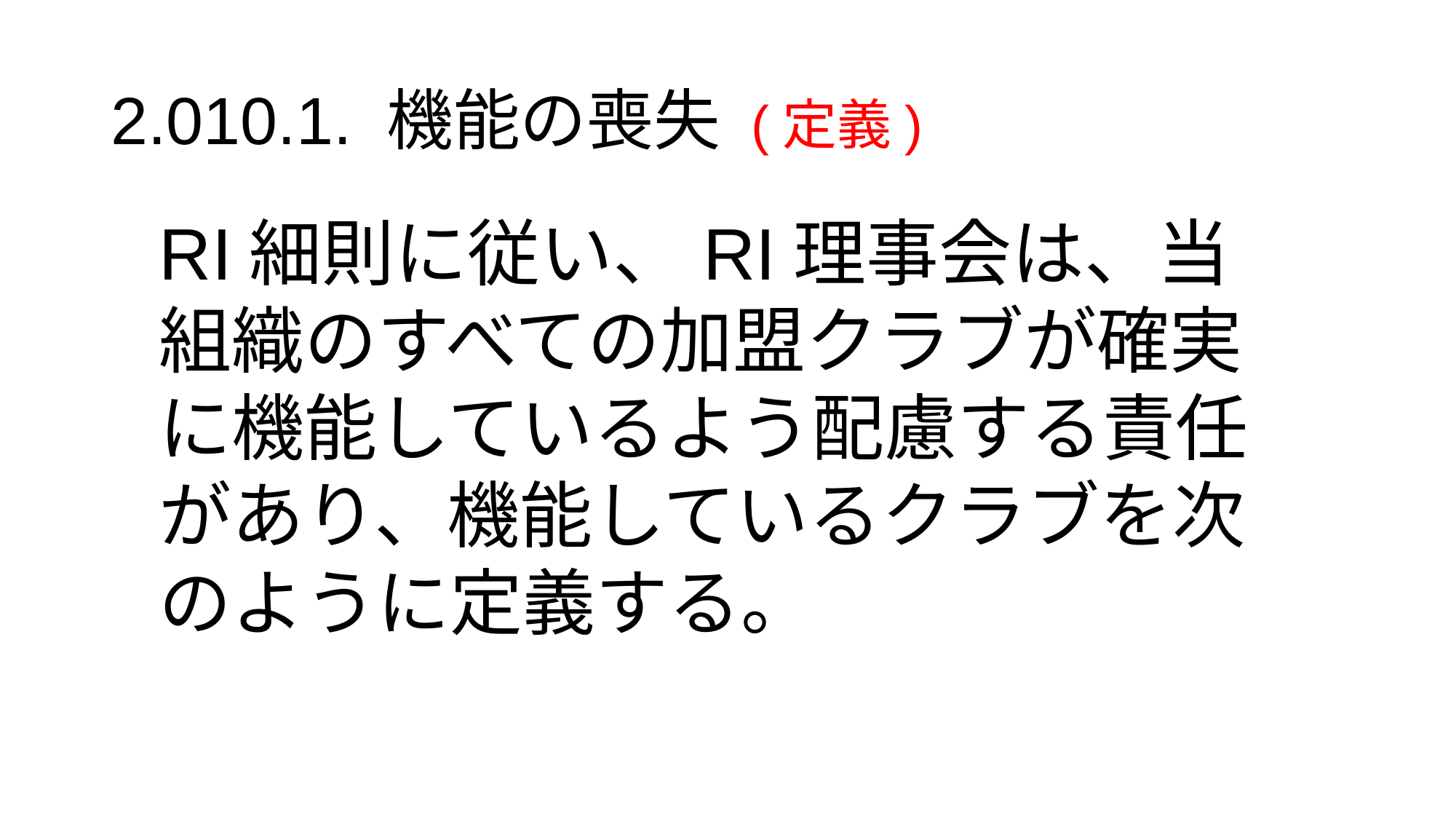

# 2.010.1. 機能の喪失 (定義)
RI細則に従い、RI理事会は、当組織のすべての加盟クラブが確実に機能しているよう配慮する責任があり、機能しているクラブを次のように定義する。